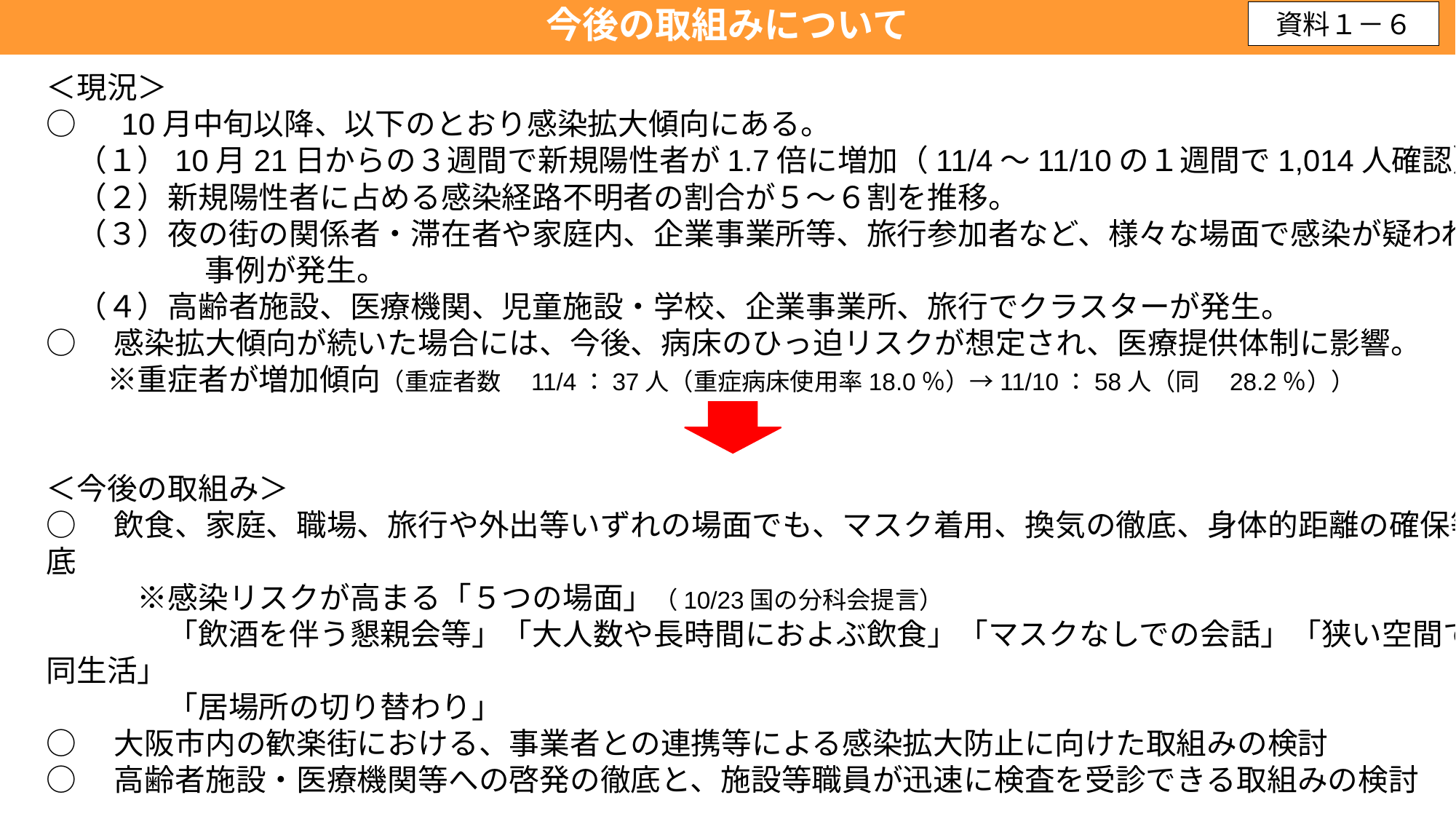

今後の取組みについて
資料１－６
＜現況＞
○　10月中旬以降、以下のとおり感染拡大傾向にある。
　（１）10月21日からの３週間で新規陽性者が1.7倍に増加（11/4～11/10の１週間で1,014人確認）
　（２）新規陽性者に占める感染経路不明者の割合が５～６割を推移。
　（３）夜の街の関係者・滞在者や家庭内、企業事業所等、旅行参加者など、様々な場面で感染が疑われる
　　　　　 事例が発生。
　（４）高齢者施設、医療機関、児童施設・学校、企業事業所、旅行でクラスターが発生。
○　感染拡大傾向が続いた場合には、今後、病床のひっ迫リスクが想定され、医療提供体制に影響。
　　※重症者が増加傾向（重症者数　11/4：37人（重症病床使用率18.0％）→11/10：58人（同　28.2％））

＜今後の取組み＞
○　飲食、家庭、職場、旅行や外出等いずれの場面でも、マスク着用、換気の徹底、身体的距離の確保等を徹底
　　　※感染リスクが高まる「５つの場面」（10/23国の分科会提言）
　　　　「飲酒を伴う懇親会等」「大人数や長時間におよぶ飲食」「マスクなしでの会話」「狭い空間での共同生活」
　　　　「居場所の切り替わり」
○　大阪市内の歓楽街における、事業者との連携等による感染拡大防止に向けた取組みの検討
○　高齢者施設・医療機関等への啓発の徹底と、施設等職員が迅速に検査を受診できる取組みの検討